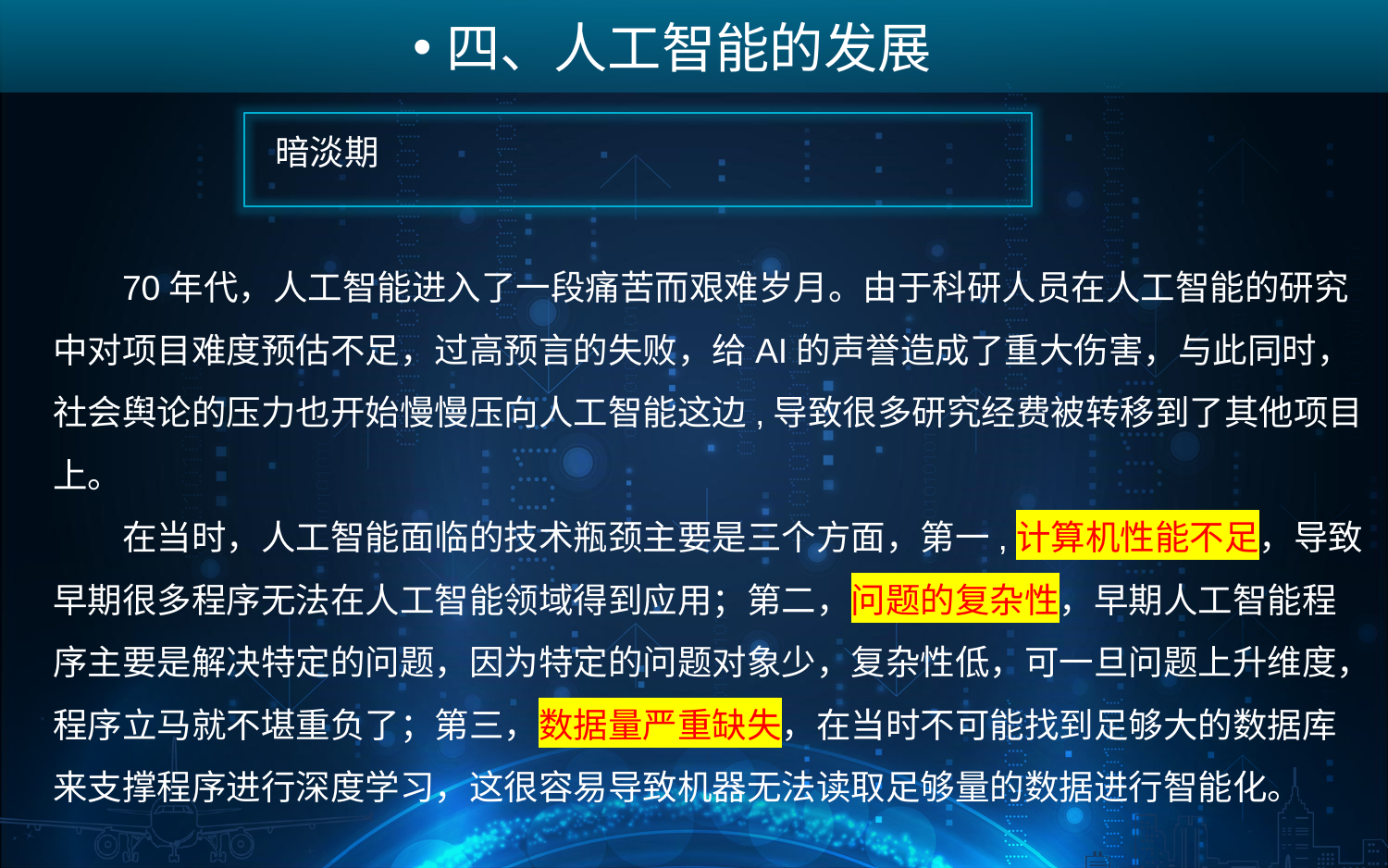

四、人工智能的发展

2.

暗淡期

70年代，人工智能进入了一段痛苦而艰难岁月。由于科研人员在人工智能的研究中对项目难度预估不足，过高预言的失败，给AI的声誉造成了重大伤害，与此同时，社会舆论的压力也开始慢慢压向人工智能这边,导致很多研究经费被转移到了其他项目上。
在当时，人工智能面临的技术瓶颈主要是三个方面，第一,计算机性能不足，导致早期很多程序无法在人工智能领域得到应用；第二，问题的复杂性，早期人工智能程序主要是解决特定的问题，因为特定的问题对象少，复杂性低，可一旦问题上升维度，程序立马就不堪重负了；第三，数据量严重缺失，在当时不可能找到足够大的数据库来支撑程序进行深度学习，这很容易导致机器无法读取足够量的数据进行智能化。